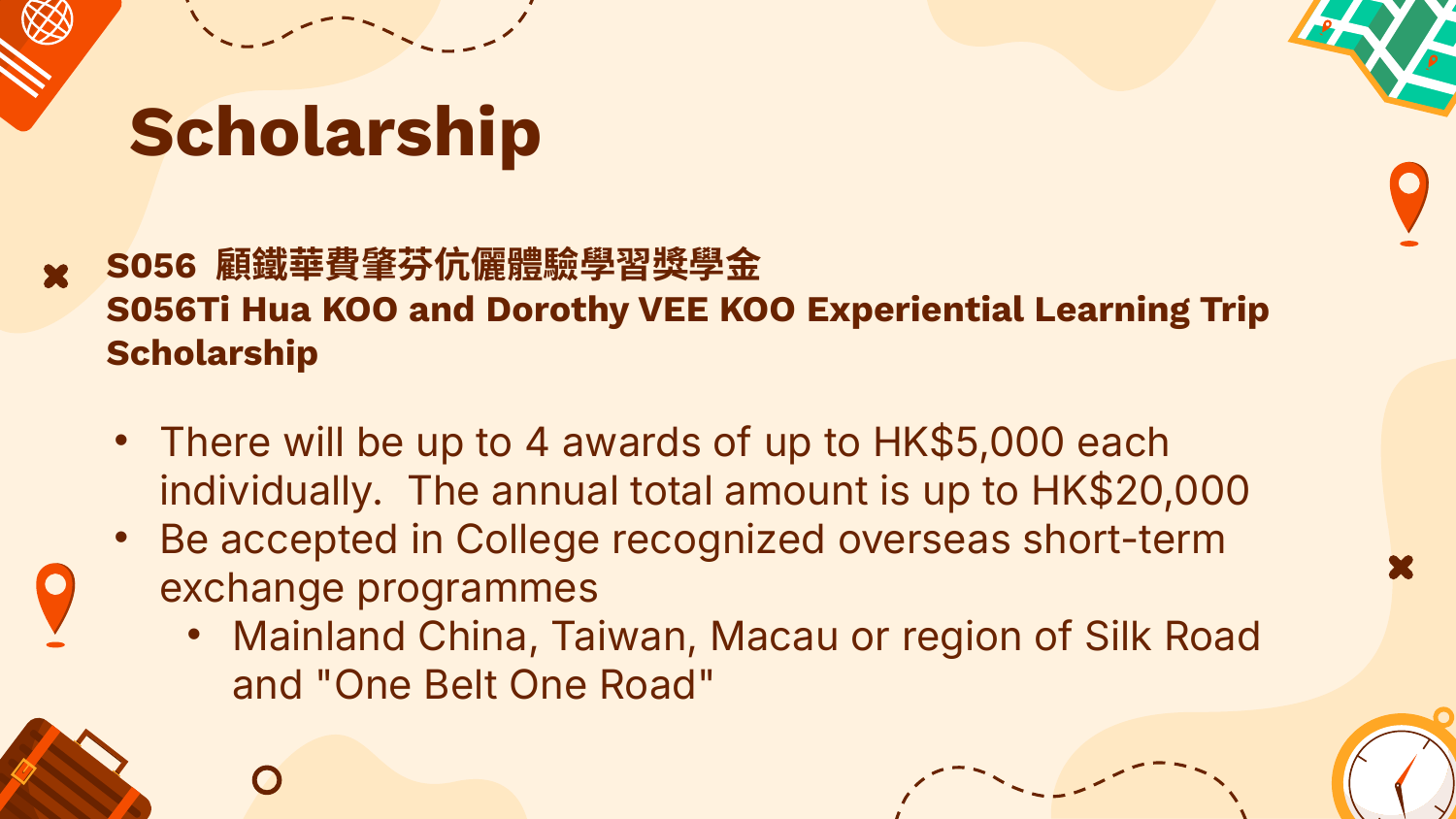

# Scholarship
S056 顧鐵華費肇芬伉儷體驗學習獎學金
S056Ti Hua KOO and Dorothy VEE KOO Experiential Learning Trip Scholarship
There will be up to 4 awards of up to HK$5,000 each individually.  The annual total amount is up to HK$20,000
Be accepted in College recognized overseas short-term exchange programmes
Mainland China, Taiwan, Macau or region of Silk Road and "One Belt One Road"